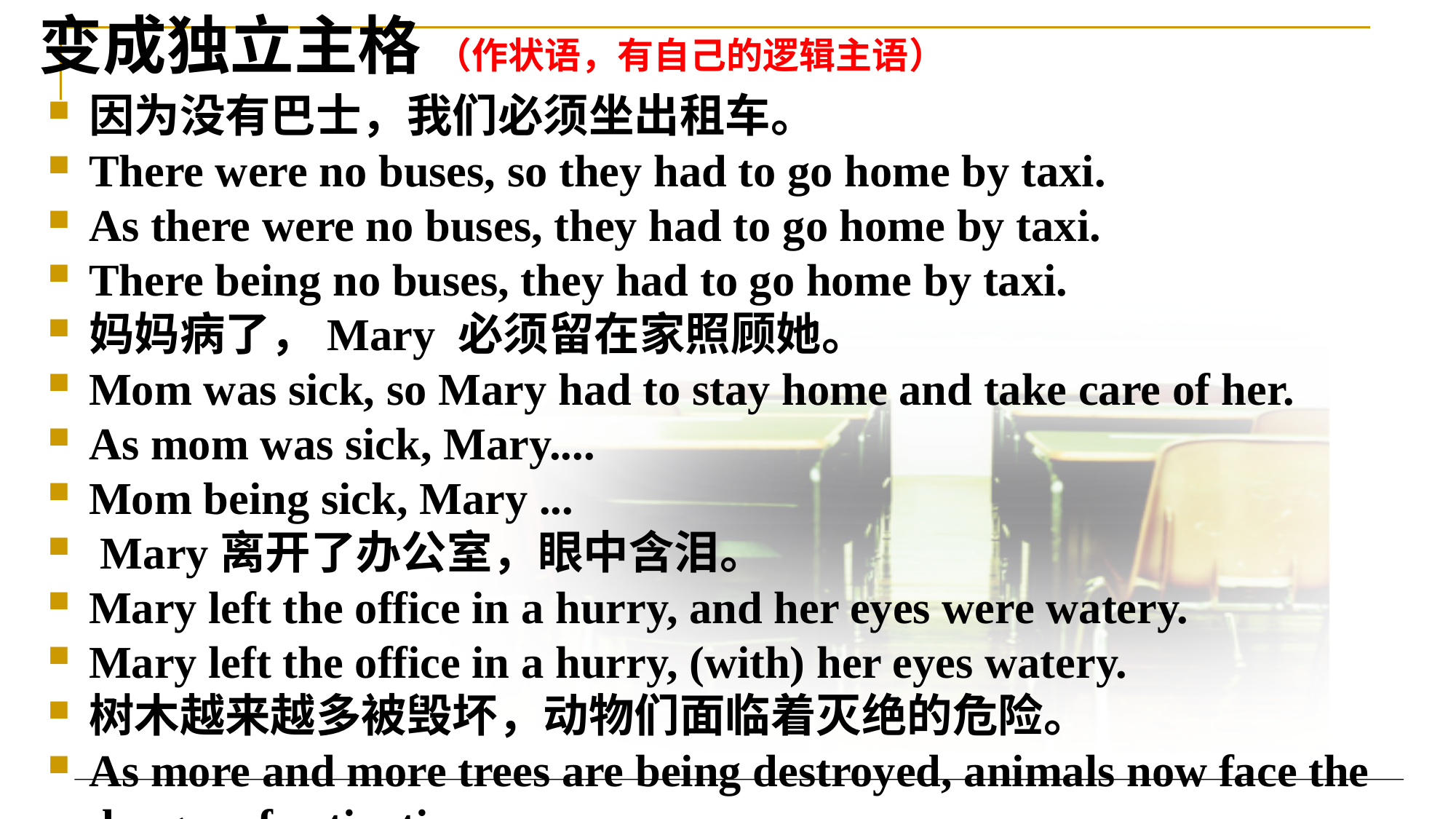

# 变成独立主格 （作状语，有自己的逻辑主语）
因为没有巴士，我们必须坐出租车。
There were no buses, so they had to go home by taxi.
As there were no buses, they had to go home by taxi.
There being no buses, they had to go home by taxi.
妈妈病了，Mary 必须留在家照顾她。
Mom was sick, so Mary had to stay home and take care of her.
As mom was sick, Mary....
Mom being sick, Mary ...
 Mary离开了办公室，眼中含泪。
Mary left the office in a hurry, and her eyes were watery.
Mary left the office in a hurry, (with) her eyes watery.
树木越来越多被毁坏，动物们面临着灭绝的危险。
As more and more trees are being destroyed, animals now face the danger of extinction.
(With)